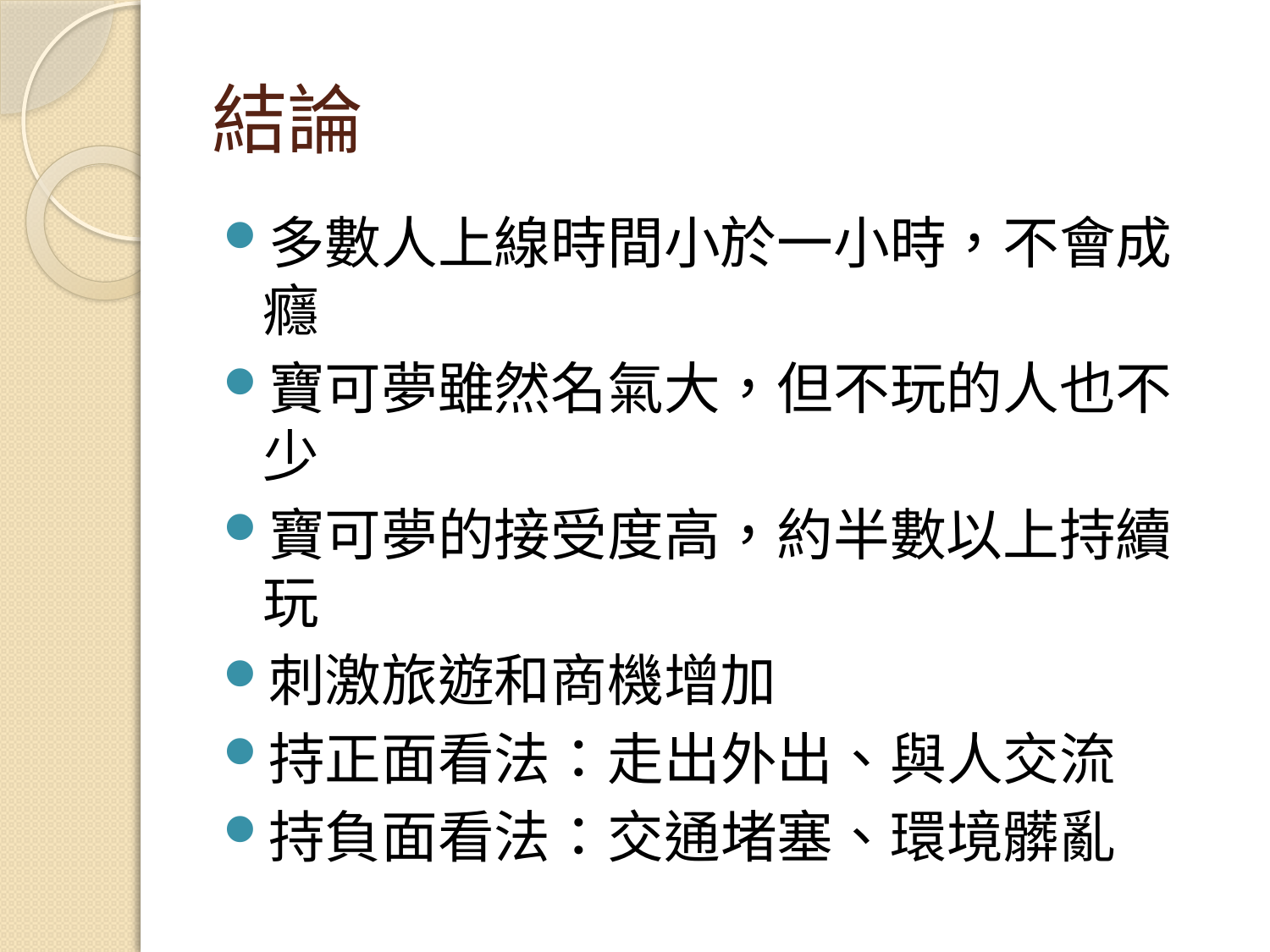

# 結論
多數人上線時間小於一小時，不會成癮
寶可夢雖然名氣大，但不玩的人也不少
寶可夢的接受度高，約半數以上持續玩
刺激旅遊和商機增加
持正面看法：走出外出、與人交流
持負面看法：交通堵塞、環境髒亂